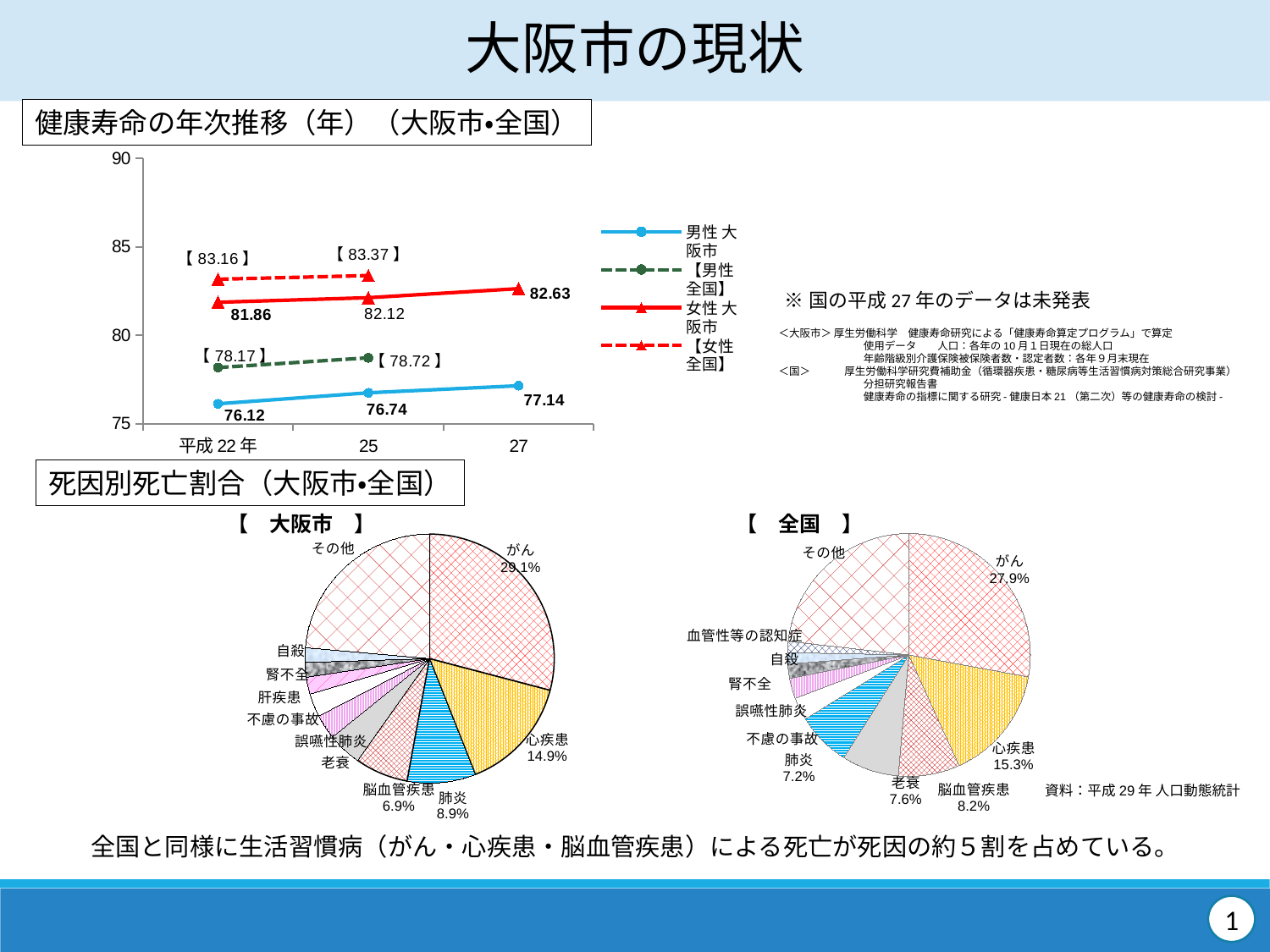

大阪市の現状
健康寿命の年次推移（年）（大阪市・全国）

### Chart

| Category | 男性 大阪市 | 【男性 全国】 | 女性 大阪市 | 【女性 全国】 |
|---|---|---|---|---|
| 平成22年 | 76.12 | 78.17 | 81.86 | 83.16 |
| 25 | 76.74 | 78.72 | 82.12 | 83.37 |
| 27 | 77.14 | None | 82.63 | None |
※国の平成27年のデータは未発表
＜大阪市＞ 厚生労働科学　健康寿命研究による「健康寿命算定プログラム」で算定
　　　　　　　　使用データ　　人口：各年の10月１日現在の総人口
　　　　　　　　年齢階級別介護保険被保険者数・認定者数：各年９月末現在
＜国＞　　　 厚生労働科学研究費補助金（循環器疾患・糖尿病等生活習慣病対策総合研究事業）
　　　　　　　　分担研究報告書
　　　　　　　　健康寿命の指標に関する研究-健康日本21（第二次）等の健康寿命の検討-
死因別死亡割合（大阪市・全国）

### Chart

| Category | 列1 |
|---|---|
| 悪性新生物 | 27.9 |
| 心疾患 | 15.3 |
| 脳血管疾患 | 8.2 |
| 老衰 | 7.6 |
| 肺炎 | 7.2 |
| 不慮の事故 | 3.0 |
| 誤嚥性肺炎 | 2.7 |
| 腎不全 | 1.9 |
| 自殺 | 1.5 |
| 血管性等の認知症 | 1.5 |
| その他 | 23.199999999999992 |

### Chart

| Category | 列1 |
|---|---|
| 悪性新生物 | 29.1 |
| 心疾患 | 14.9 |
| 肺炎 | 8.9 |
| 脳血管疾患 | 6.9 |
| 老衰 | 4.4 |
| 誤嚥性肺炎 | 3.2 |
| 不慮の事故 | 3.0 |
| 肝疾患 | 2.2 |
| 腎不全 | 1.9 |
| 自殺 | 1.9 |
| その他 | 23.600000000000012 |
【　大阪市　】
【　全国　】
資料：平成29年 人口動態統計
全国と同様に生活習慣病（がん・心疾患・脳血管疾患）による死亡が死因の約５割を占めている。
1